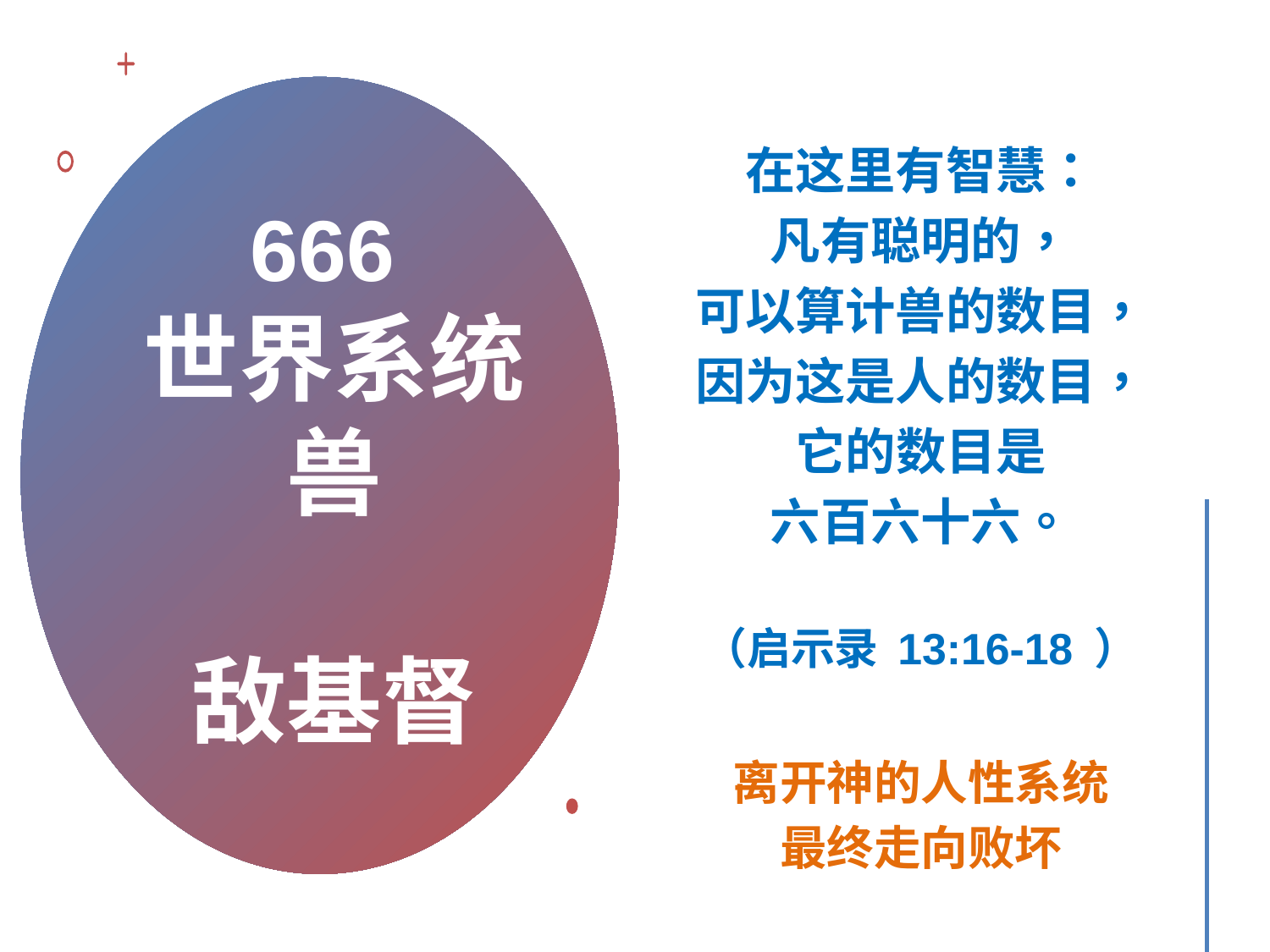

在这里有智慧：
凡有聪明的，
可以算计兽的数目，
因为这是人的数目，
它的数目是
六百六十六。

（启示录 13:16-18 ）

离开神的人性系统
最终走向败坏

# 666 世界系统 兽 敌基督